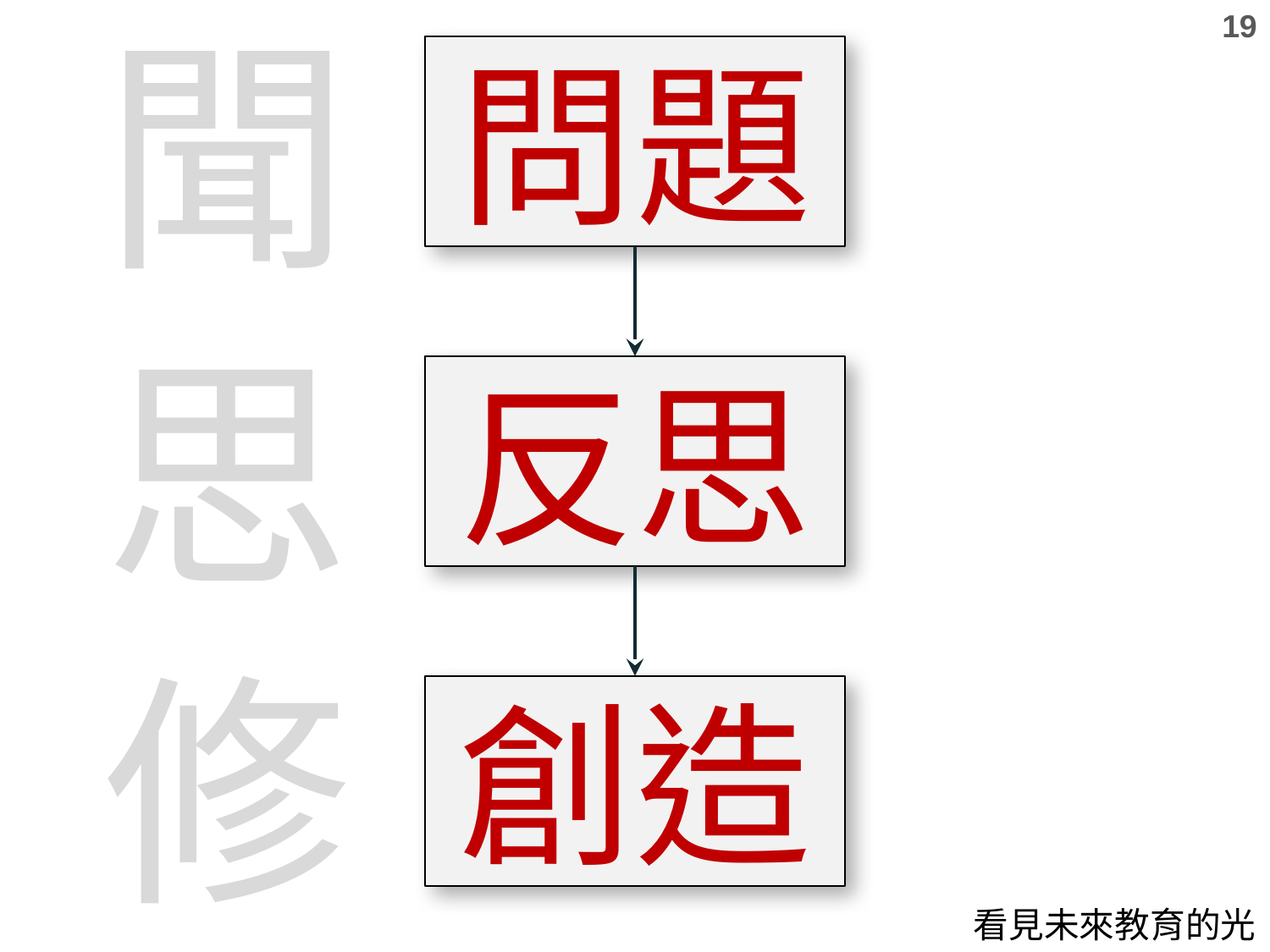

19

聞
思
修
問題
反思
創造
看見未來教育的光